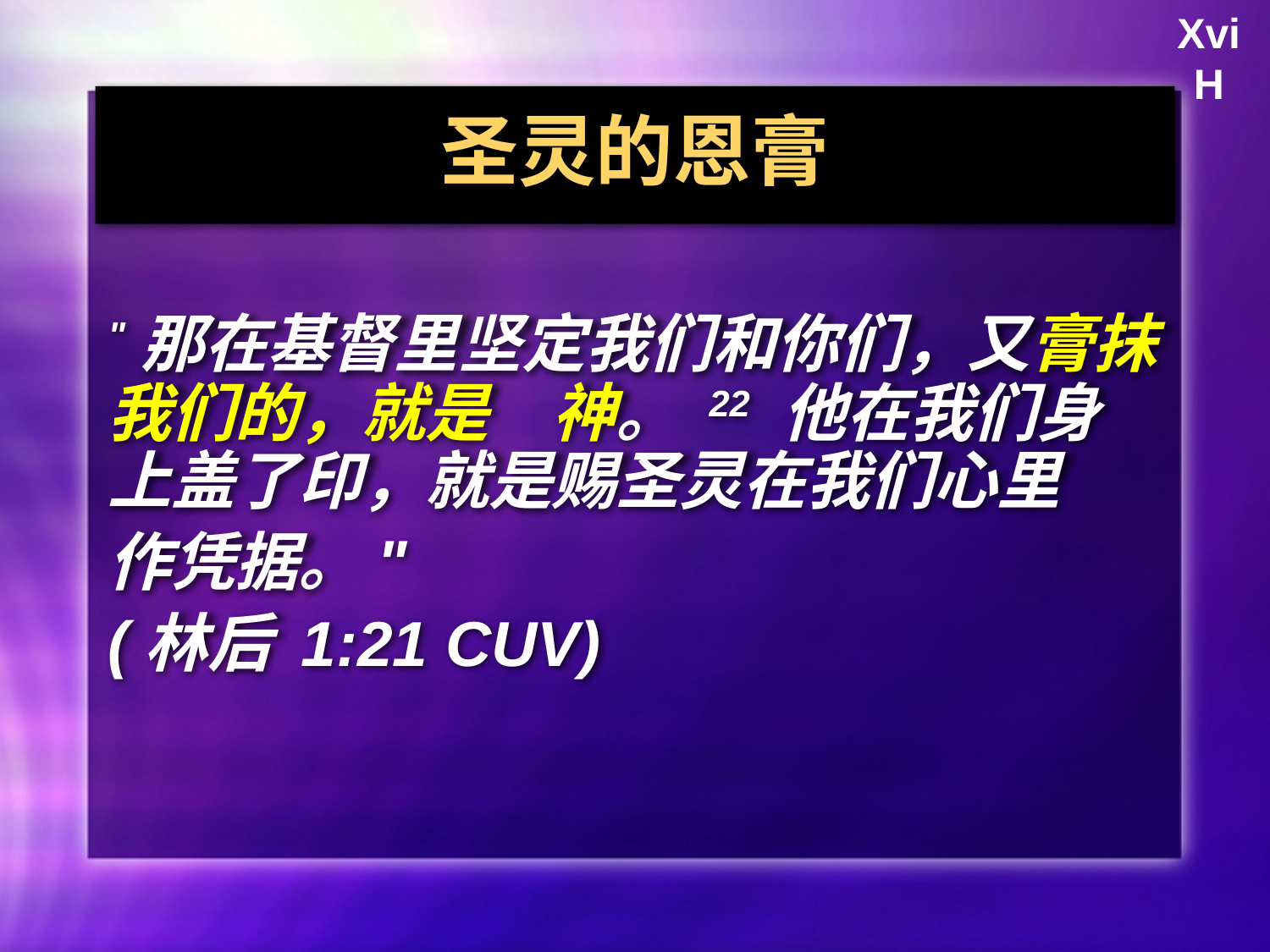

Xvi
H
# 圣灵的恩膏
"那在基督里坚定我们和你们，又膏抹我们的，就是　神。 22 他在我们身上盖了印，就是赐圣灵在我们心里
作凭据。"
(林后 1:21 CUV)